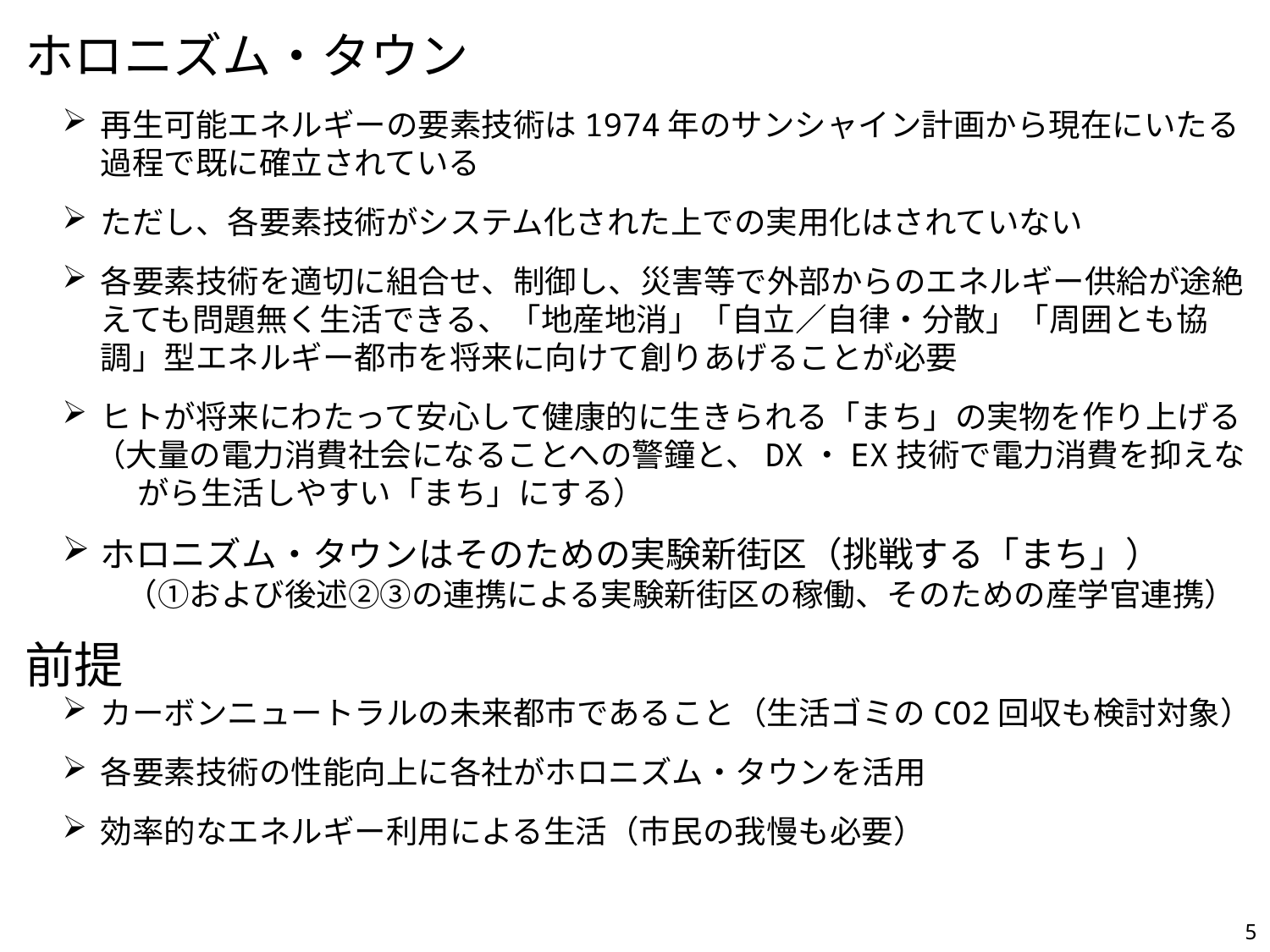

ホロニズム・タウン
再生可能エネルギーの要素技術は1974年のサンシャイン計画から現在にいたる過程で既に確立されている
ただし、各要素技術がシステム化された上での実用化はされていない
各要素技術を適切に組合せ、制御し、災害等で外部からのエネルギー供給が途絶えても問題無く生活できる、「地産地消」「自立／自律・分散」「周囲とも協調」型エネルギー都市を将来に向けて創りあげることが必要
ヒトが将来にわたって安心して健康的に生きられる「まち」の実物を作り上げる
　（大量の電力消費社会になることへの警鐘と、DX・EX技術で電力消費を抑えながら生活しやすい「まち」にする）
ホロニズム・タウンはそのための実験新街区（挑戦する「まち」）
　　（①および後述②③の連携による実験新街区の稼働、そのための産学官連携）
前提
カーボンニュートラルの未来都市であること（生活ゴミのCO2回収も検討対象）
各要素技術の性能向上に各社がホロニズム・タウンを活用
効率的なエネルギー利用による生活（市民の我慢も必要）
5